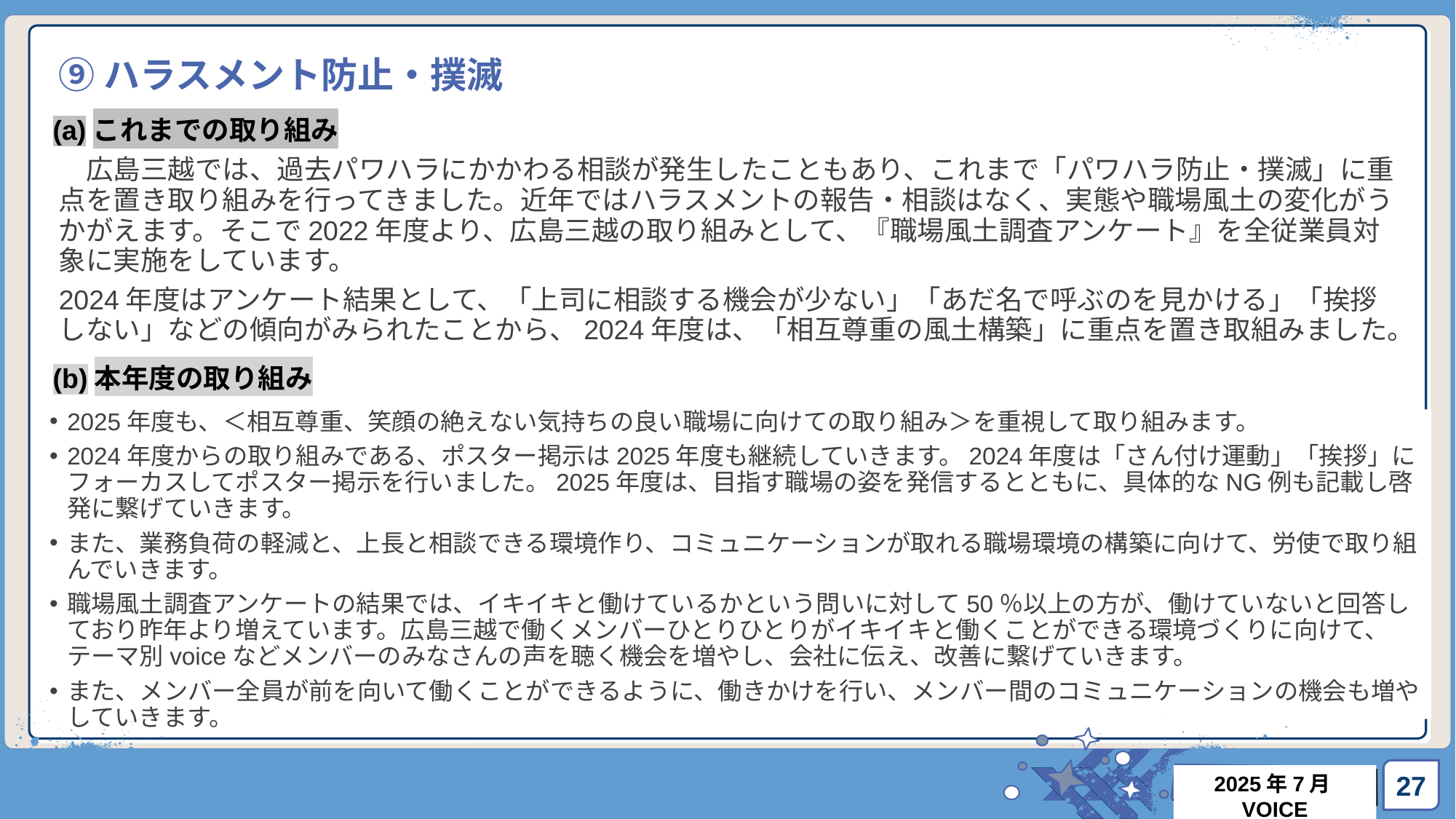

# ⑨ハラスメント防止・撲滅
(a)これまでの取り組み
　広島三越では、過去パワハラにかかわる相談が発生したこともあり、これまで「パワハラ防止・撲滅」に重点を置き取り組みを行ってきました。近年ではハラスメントの報告・相談はなく、実態や職場風土の変化がうかがえます。そこで2022年度より、広島三越の取り組みとして、『職場風土調査アンケート』を全従業員対象に実施をしています。
2024年度はアンケート結果として、「上司に相談する機会が少ない」「あだ名で呼ぶのを見かける」「挨拶しない」などの傾向がみられたことから、2024年度は、「相互尊重の風土構築」に重点を置き取組みました。

(b)本年度の取り組み
2025年度も、＜相互尊重、笑顔の絶えない気持ちの良い職場に向けての取り組み＞を重視して取り組みます。
2024年度からの取り組みである、ポスター掲示は2025年度も継続していきます。2024年度は「さん付け運動」「挨拶」にフォーカスしてポスター掲示を行いました。2025年度は、目指す職場の姿を発信するとともに、具体的なNG例も記載し啓発に繋げていきます。
また、業務負荷の軽減と、上長と相談できる環境作り、コミュニケーションが取れる職場環境の構築に向けて、労使で取り組んでいきます。
職場風土調査アンケートの結果では、イキイキと働けているかという問いに対して50％以上の方が、働けていないと回答しており昨年より増えています。広島三越で働くメンバーひとりひとりがイキイキと働くことができる環境づくりに向けて、テーマ別voiceなどメンバーのみなさんの声を聴く機会を増やし、会社に伝え、改善に繋げていきます。
また、メンバー全員が前を向いて働くことができるように、働きかけを行い、メンバー間のコミュニケーションの機会も増やしていきます。

27
2025年7月VOICE